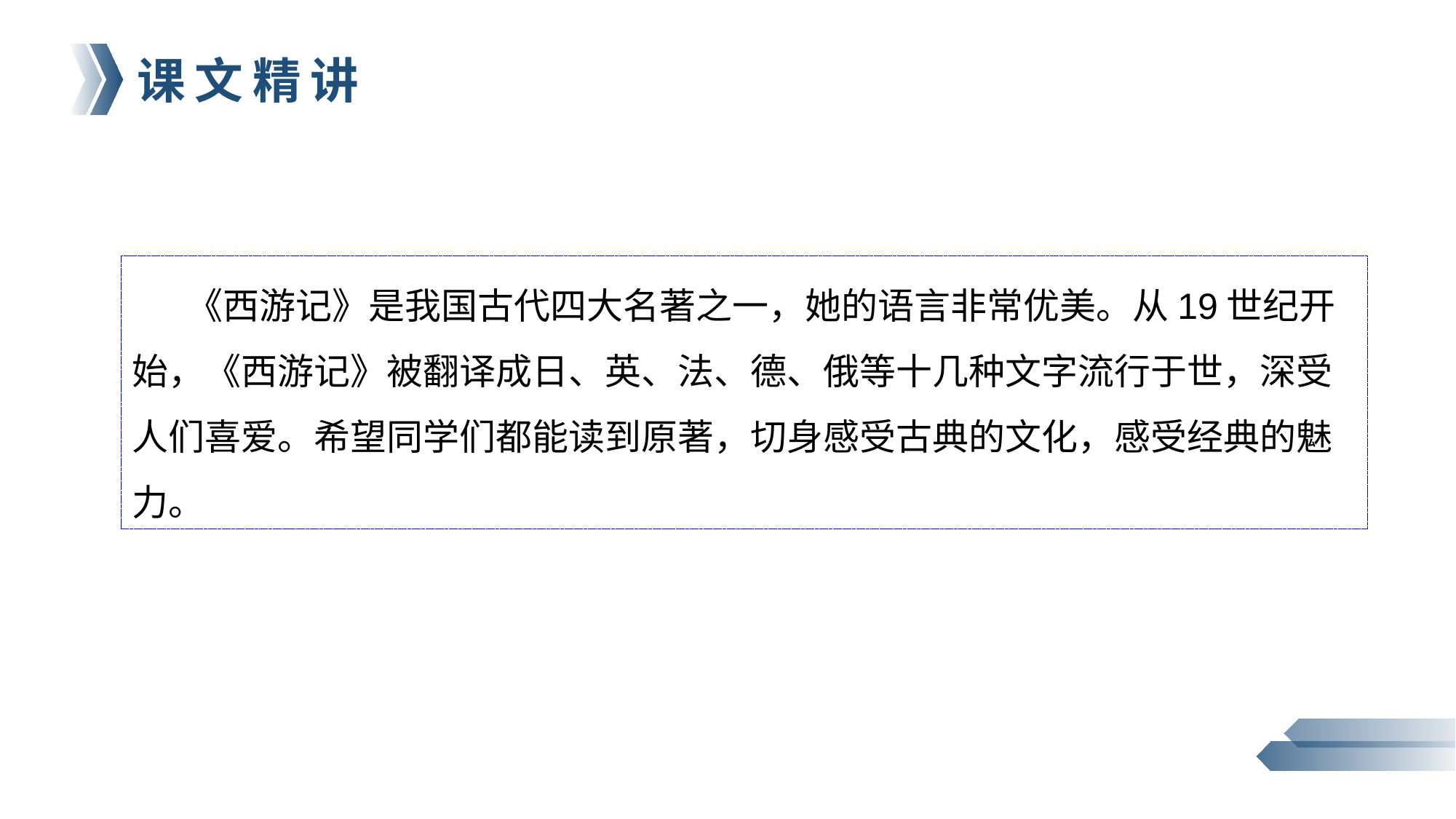

《西游记》是我国古代四大名著之一，她的语言非常优美。从19世纪开始，《西游记》被翻译成日、英、法、德、俄等十几种文字流行于世，深受人们喜爱。希望同学们都能读到原著，切身感受古典的文化，感受经典的魅力。